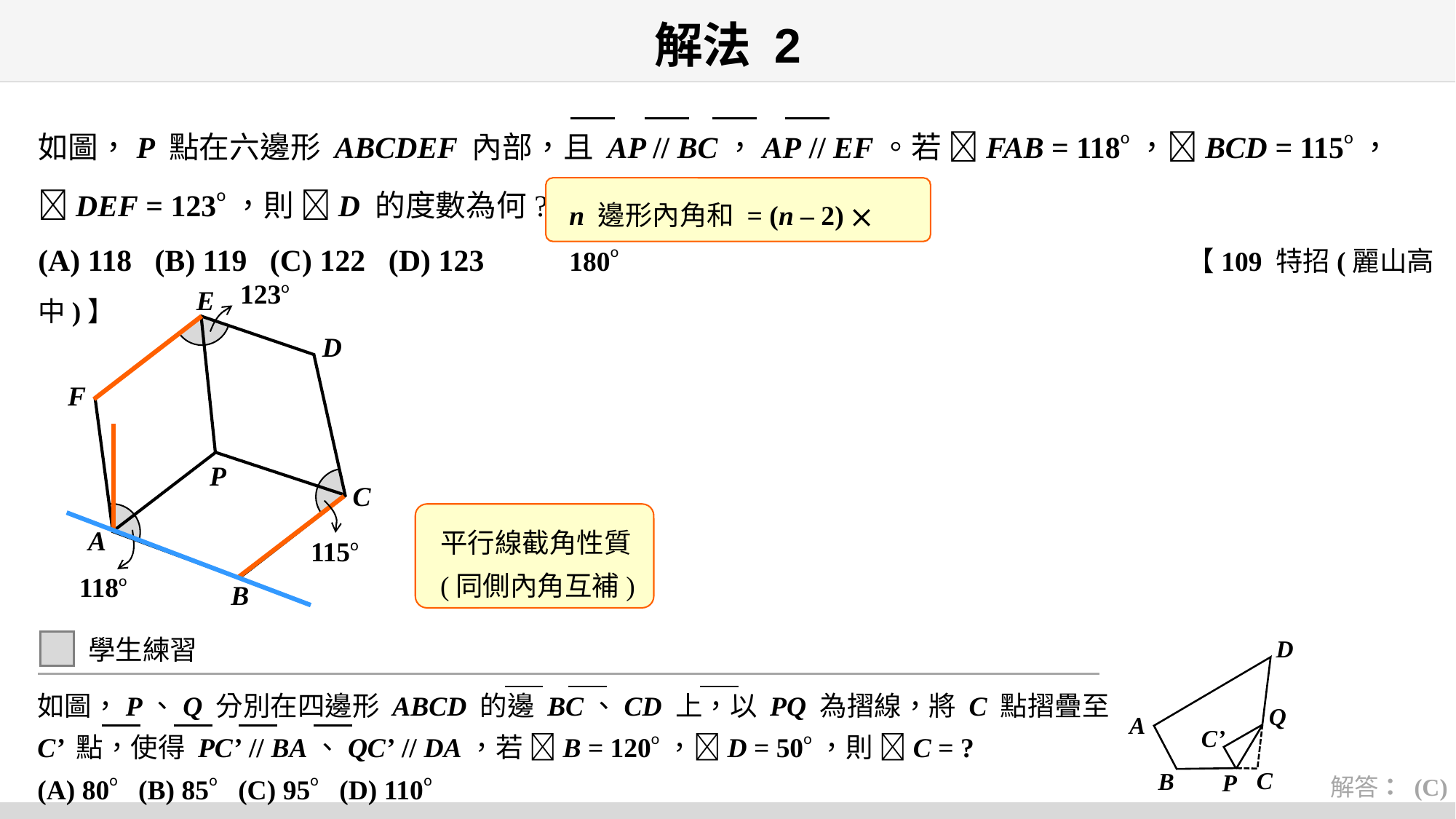

# 解法 2
如圖，P 點在六邊形 ABCDEF 內部，且 AP // BC，AP // EF。若 ∠FAB = 118o，∠BCD = 115o，
∠DEF = 123o，則 ∠D 的度數為何?
(A) 118   (B) 119   (C) 122   (D) 123                                                                                           【109 特招(麗山高中)】
n 邊形內角和 = (n – 2) × 180o
123o
E

D
F

P

C

平行線截角性質
(同側內角互補)
A
115o

118o
B
學生練習
D

如圖，P、Q 分別在四邊形 ABCD 的邊 BC、CD 上，以 PQ 為摺線，將 C 點摺疊至 C’ 點，使得 PC’ // BA、QC’ // DA，若 ∠B = 120o，∠D = 50o，則 ∠C = ?
(A) 80o   (B) 85o   (C) 95o   (D) 110o
Q
A
C’

C
B
P
解答： (C)